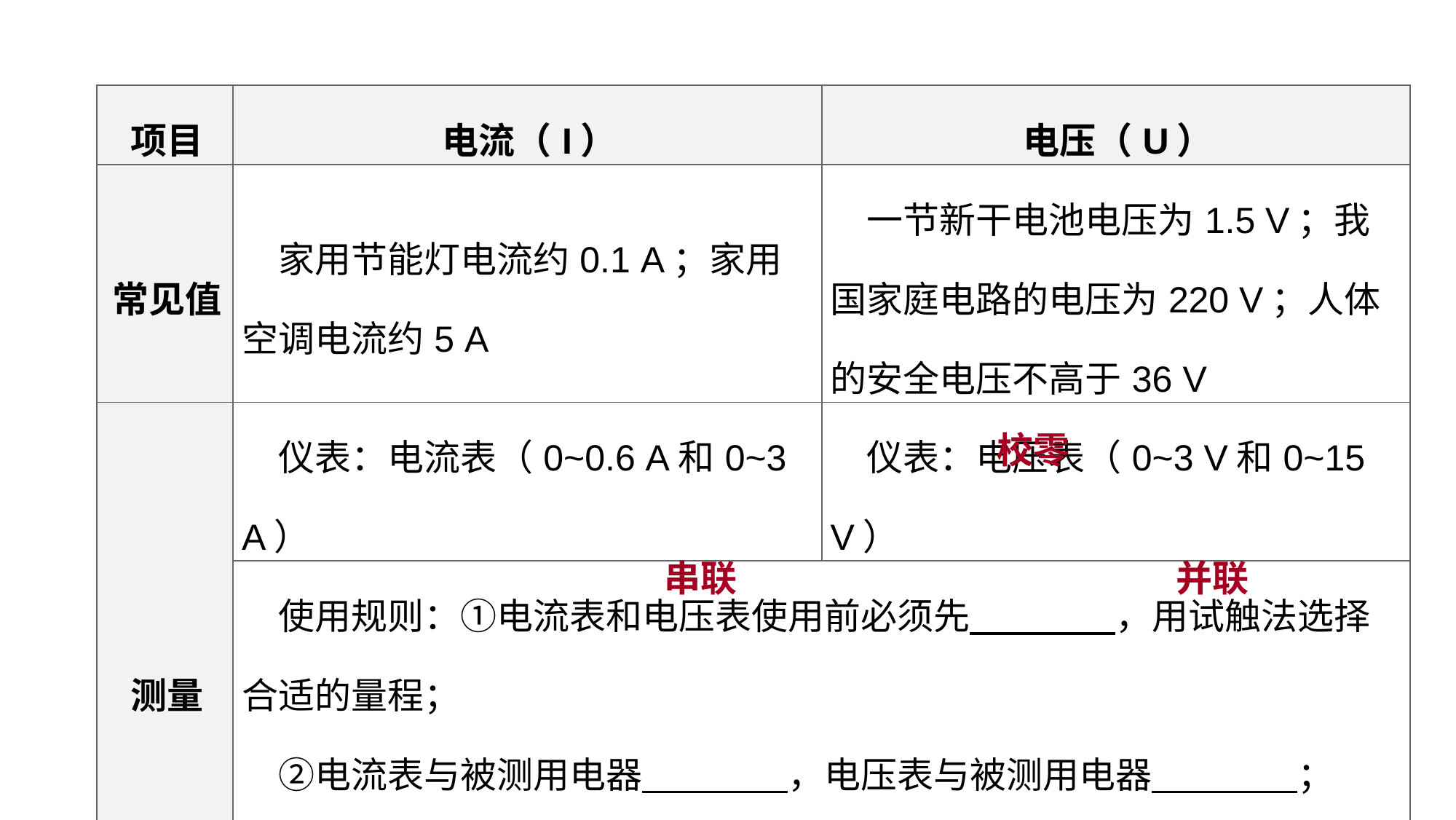

| 项目 | 电流（I） | 电压（U） |
| --- | --- | --- |
| 常见值 | 家用节能灯电流约0.1 A；家用空调电流约5 A | 一节新干电池电压为1.5 V；我国家庭电路的电压为220 V；人体的安全电压不高于36 V |
| 测量 | 仪表：电流表（0~0.6 A和0~3 A） | 仪表：电压表（0~3 V和0~15 V） |
|  | 使用规则：①电流表和电压表使用前必须先　　　　，用试触法选择合适的量程；  　②电流表与被测用电器　　　　，电压表与被测用电器　　　　；  　③电流都是从“+”接线柱流入，从“-”接线柱流出； 　④不允许把电流表直接连到电源的两极 |  |
教材梳理 夯实基础
校零
串联
并联